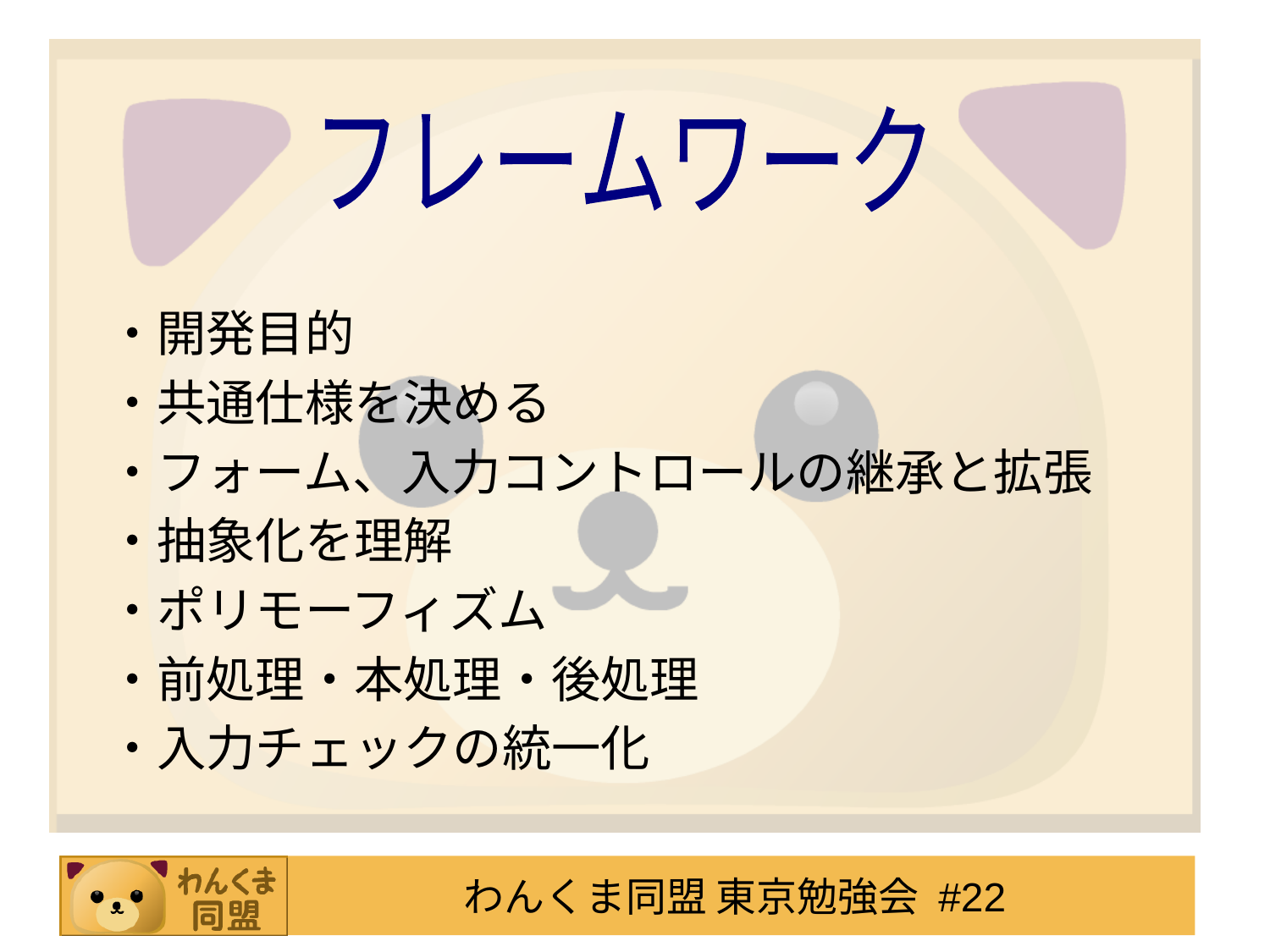

フレームワーク
・開発目的
・共通仕様を決める
・フォーム、入力コントロールの継承と拡張
・抽象化を理解
・ポリモーフィズム
・前処理・本処理・後処理
・入力チェックの統一化